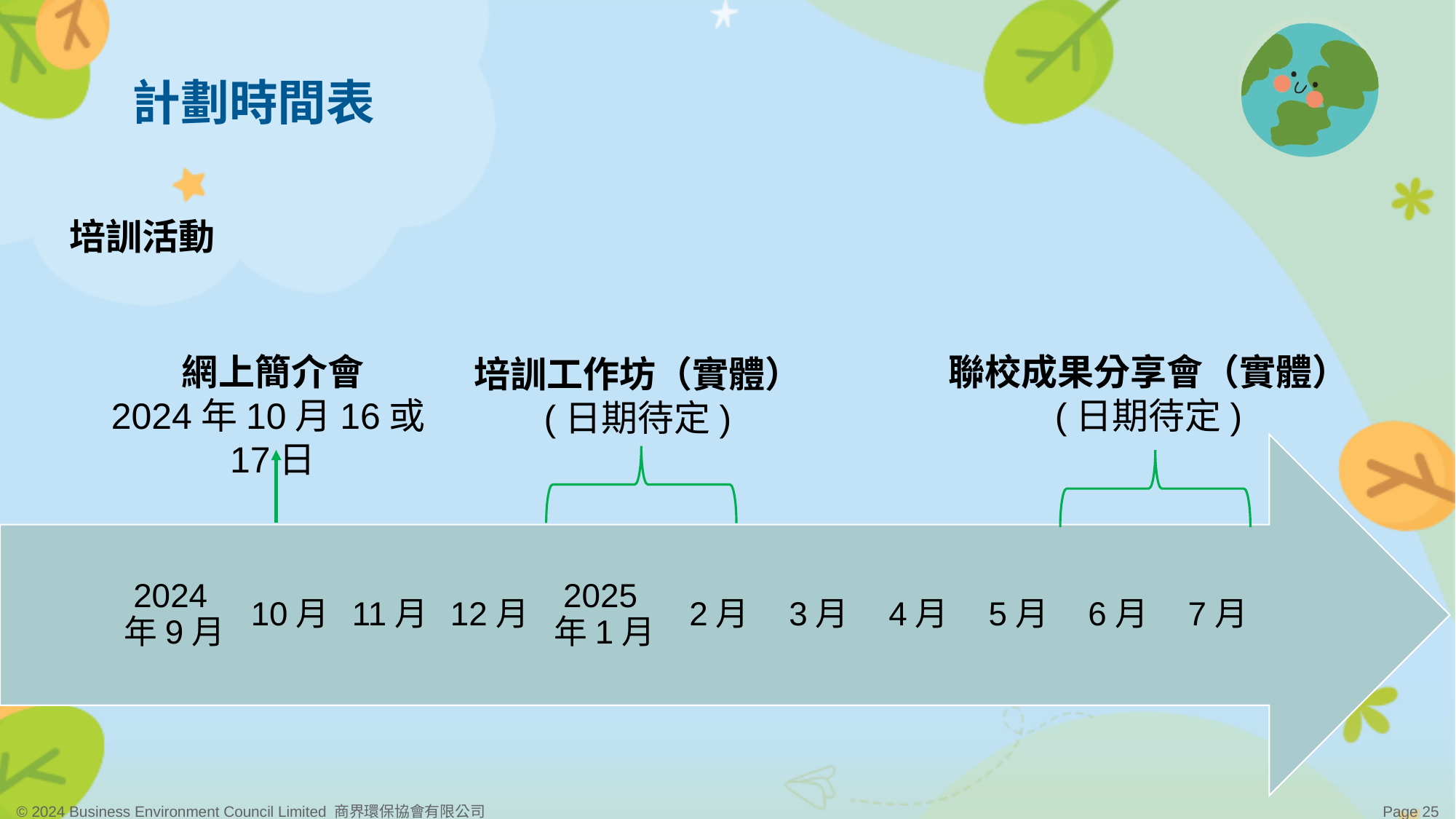

# 計劃時間表
培訓活動
聯校成果分享會（實體）
(日期待定)
網上簡介會
2024年10月16或17日
培訓工作坊（實體）
(日期待定)

7月
6月
5月
4月
3月
2月
2025年1月
12月
11月
10月
2024年9月
© 2024 Business Environment Council Limited 商界環保協會有限公司
Page 25